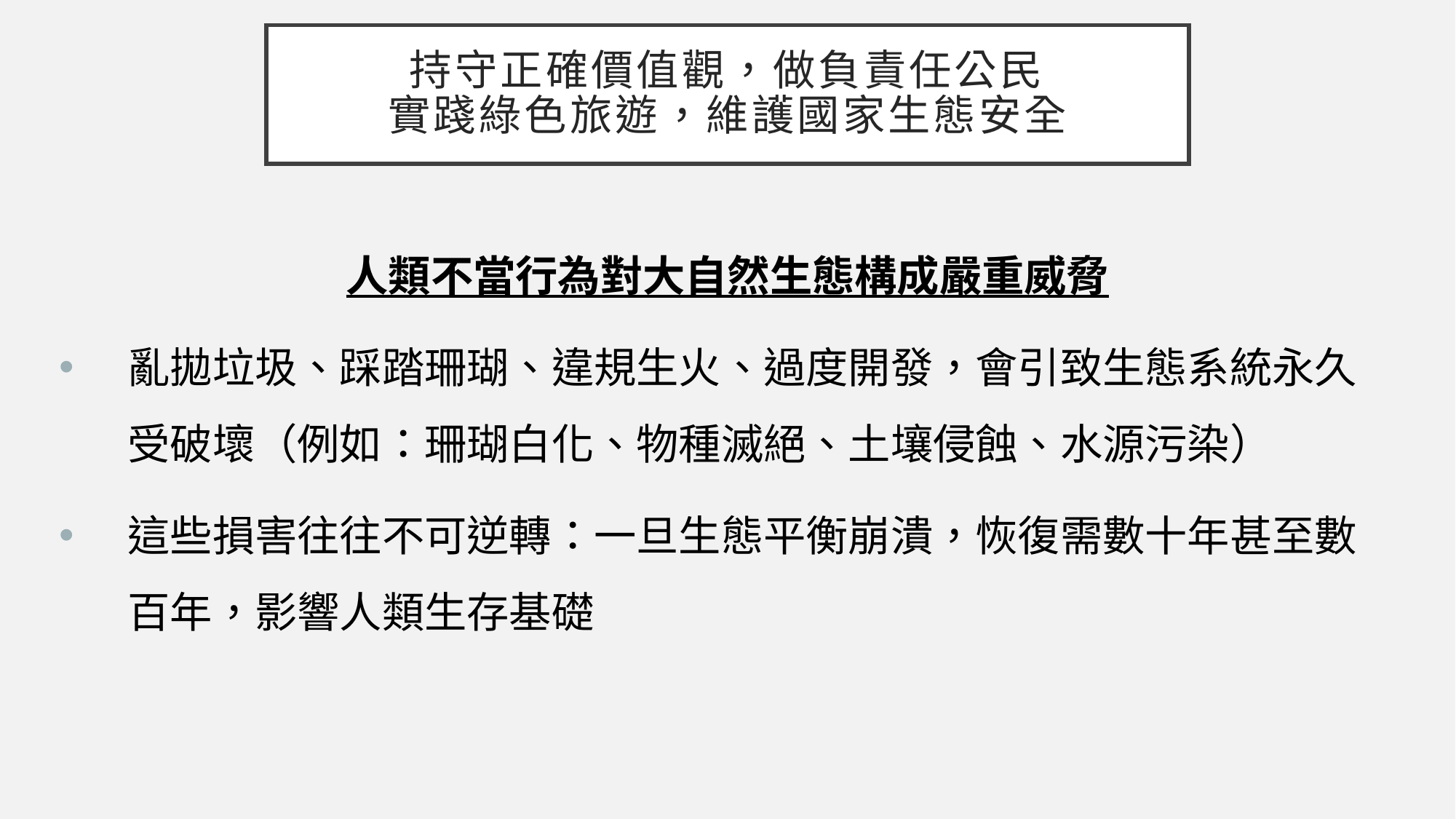

# 持守正確價值觀，做負責任公民 實踐綠色旅遊，維護國家生態安全
人類不當行為對大自然生態構成嚴重威脅
亂拋垃圾、踩踏珊瑚、違規生火、過度開發，會引致生態系統永久受破壞（例如：珊瑚白化、物種滅絕、土壤侵蝕、水源污染）
這些損害往往不可逆轉：一旦生態平衡崩潰，恢復需數十年甚至數百年，影響人類生存基礎